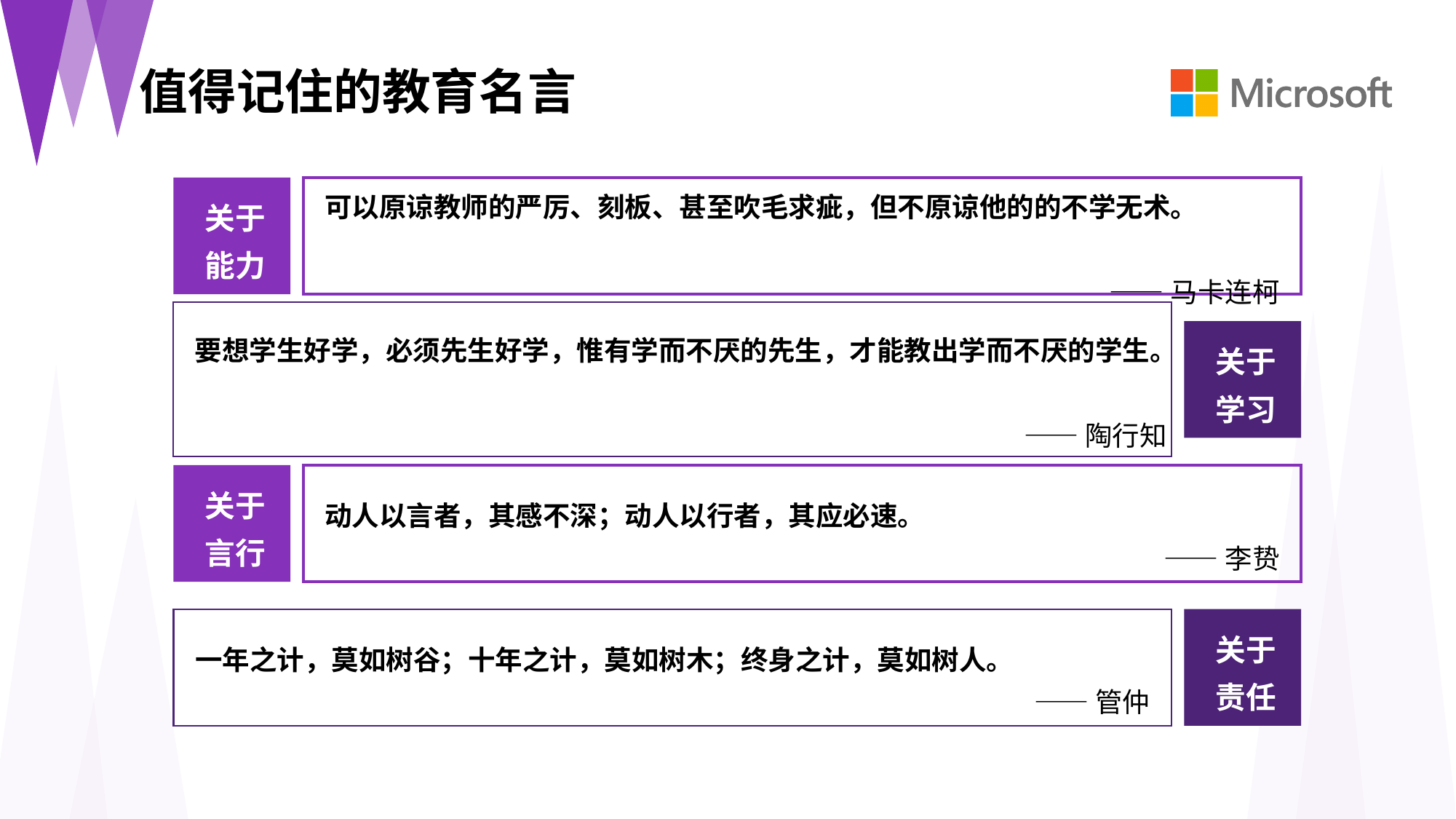

值得记住的教育名言

关于能力
可以原谅教师的严厉、刻板、甚至吹毛求疵，但不原谅他的的不学无术。
                                                                                       ——马卡连柯

关于学习
要想学生好学，必须先生好学，惟有学而不厌的先生，才能教出学而不厌的学生。
 ——陶行知

关于言行
动人以言者，其感不深；动人以行者，其应必速。
——李贽

一年之计，莫如树谷；十年之计，莫如树木；终身之计，莫如树人。
——管仲
关于责任